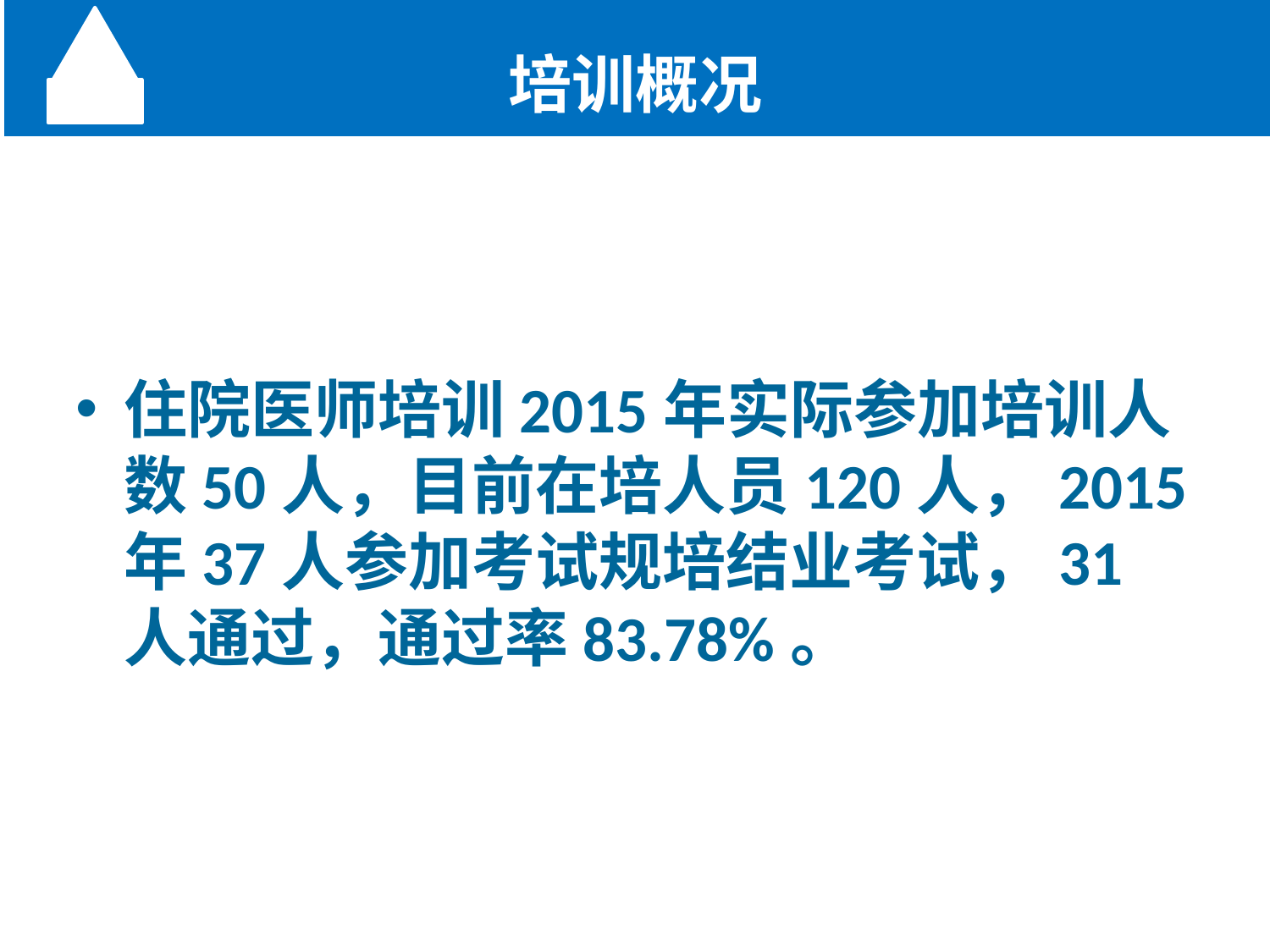

# 培训概况

住院医师培训2015年实际参加培训人数50人，目前在培人员120人，2015年37人参加考试规培结业考试，31人通过，通过率83.78%。